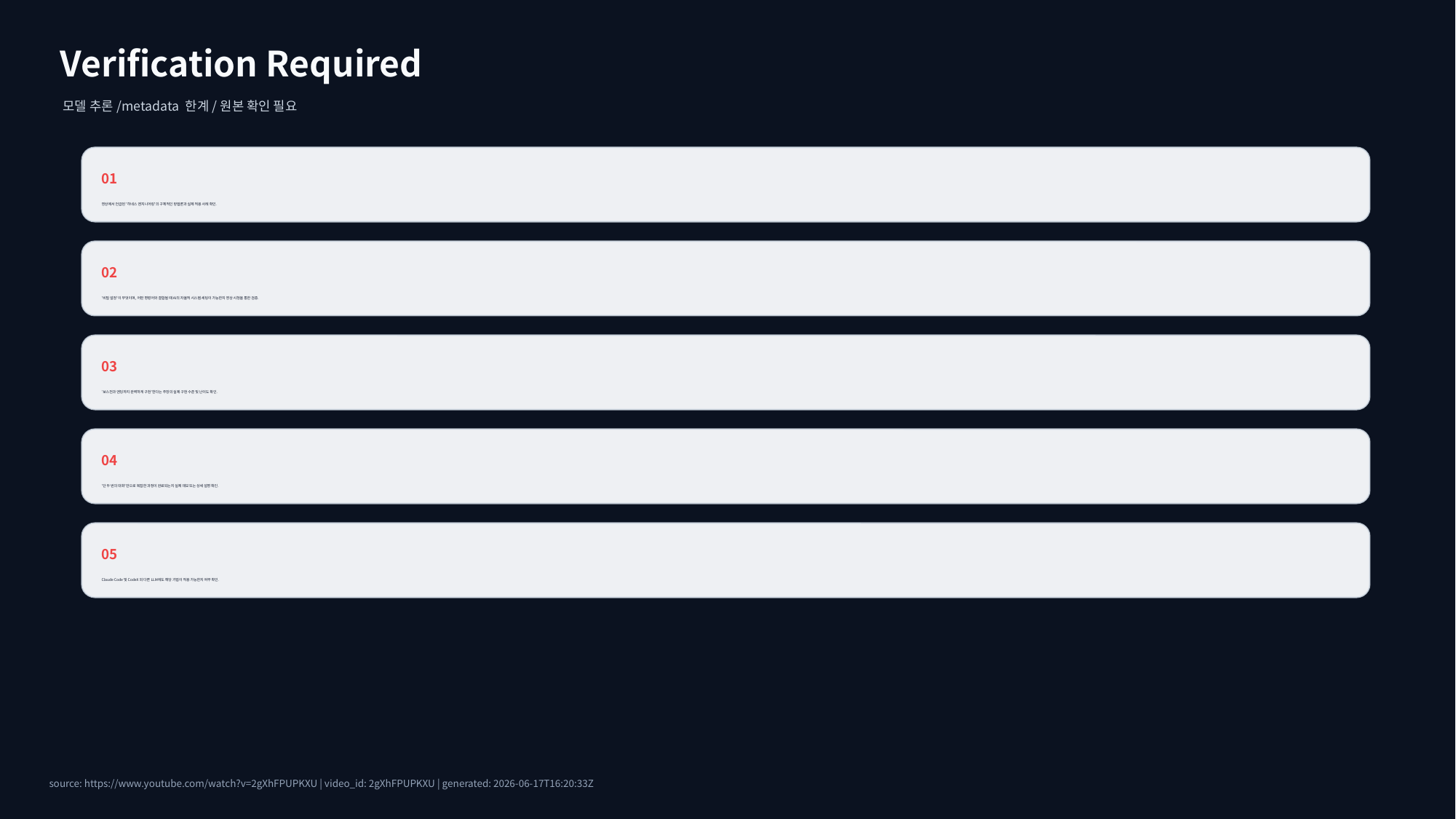

Verification Required
모델 추론/metadata 한계/원본 확인 필요

01
영상에서 언급된 '하네스 엔지니어링'의 구체적인 방법론과 실제 적용 사례 확인.

02
'비밀 설정'이 무엇이며, 어떤 명령어와 결합될 때 AI의 자율적 시스템 세팅이 가능한지 영상 시청을 통한 검증.

03
'보스전과 엔딩까지 완벽하게 구현'한다는 주장의 실제 구현 수준 및 난이도 확인.

04
'단 두 번의 대화'만으로 복잡한 과정이 완료되는지 실제 데모 또는 상세 설명 확인.

05
Claude Code 및 CodeX 외 다른 LLM에도 해당 기법이 적용 가능한지 여부 확인.
source: https://www.youtube.com/watch?v=2gXhFPUPKXU | video_id: 2gXhFPUPKXU | generated: 2026-06-17T16:20:33Z